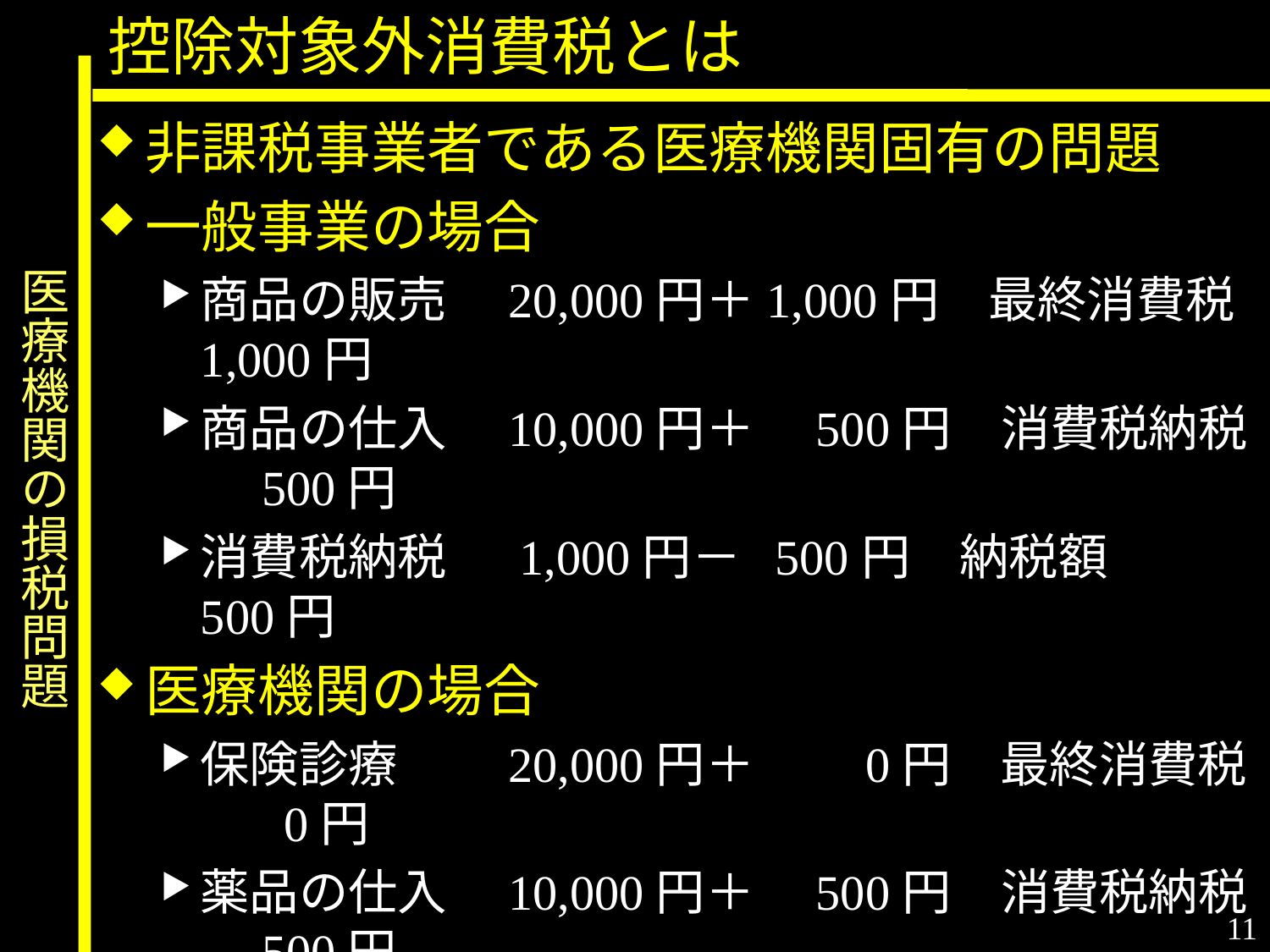

控除対象外消費税とは

非課税事業者である医療機関固有の問題
一般事業の場合
商品の販売　20,000円＋1,000円　最終消費税1,000円
商品の仕入　10,000円＋　500円　消費税納税　500円
消費税納税　 1,000円－  500円　納税額　　　500円
医療機関の場合
保険診療　　20,000円＋　　0円　最終消費税　  0円
薬品の仕入　10,000円＋　500円　消費税納税　500円
消費税納税       0円－　500円　納税額　　△500円

# 医療機関の損税問題
11